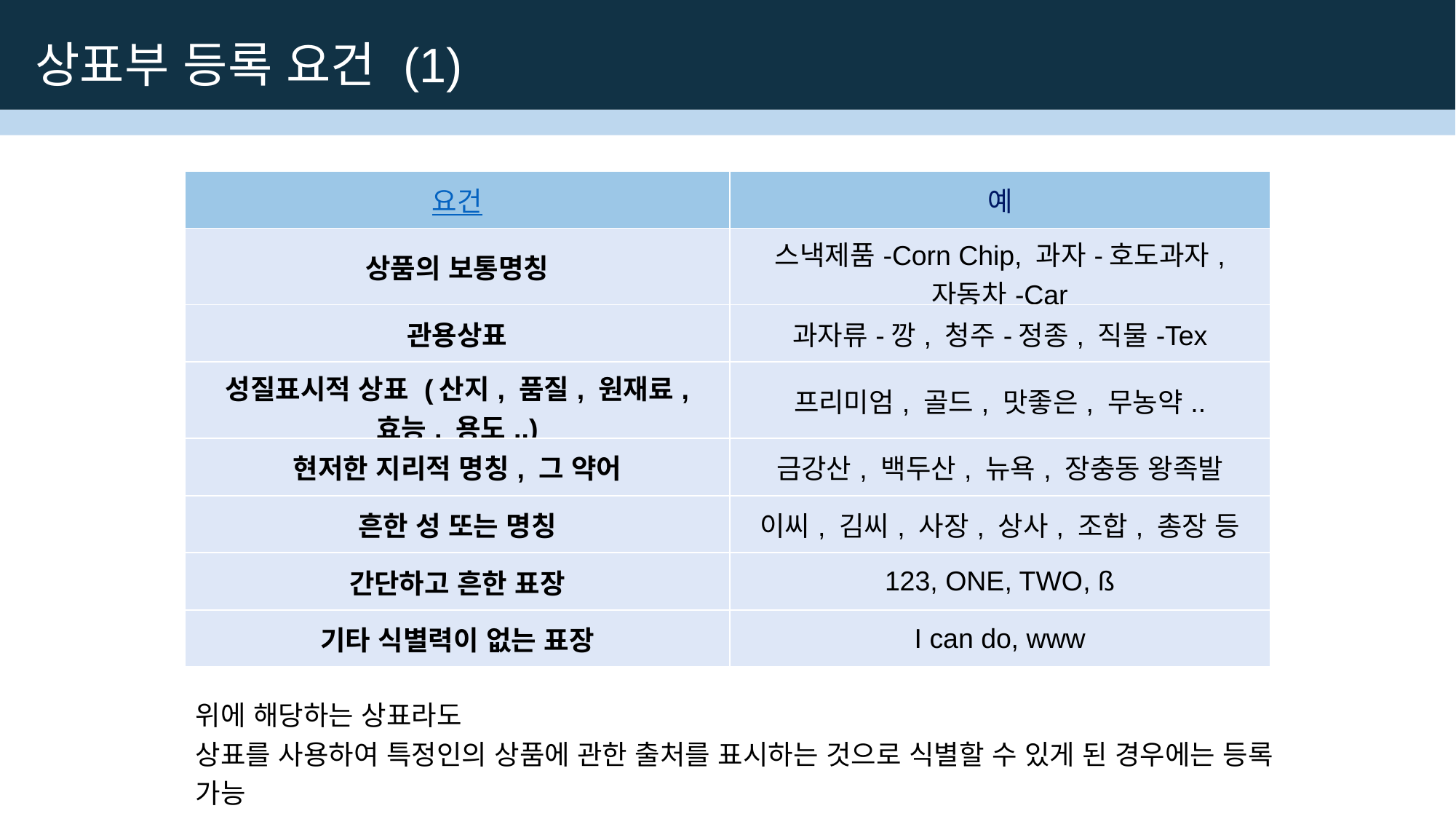

상표부 등록 요건 (1)
| 요건 | 예 |
| --- | --- |
| 상품의 보통명칭 | 스낵제품-Corn Chip, 과자-호도과자, 자동차-Car |
| 관용상표 | 과자류-깡, 청주-정종, 직물-Tex |
| 성질표시적 상표 (산지, 품질, 원재료, 효능, 용도..) | 프리미엄, 골드, 맛좋은, 무농약.. |
| 현저한 지리적 명칭, 그 약어 | 금강산, 백두산, 뉴욕, 장충동 왕족발 |
| 흔한 성 또는 명칭 | 이씨, 김씨, 사장, 상사, 조합, 총장 등 |
| 간단하고 흔한 표장 | 123, ONE, TWO, ß |
| 기타 식별력이 없는 표장 | I can do, www |
위에 해당하는 상표라도
상표를 사용하여 특정인의 상품에 관한 출처를 표시하는 것으로 식별할 수 있게 된 경우에는 등록 가능